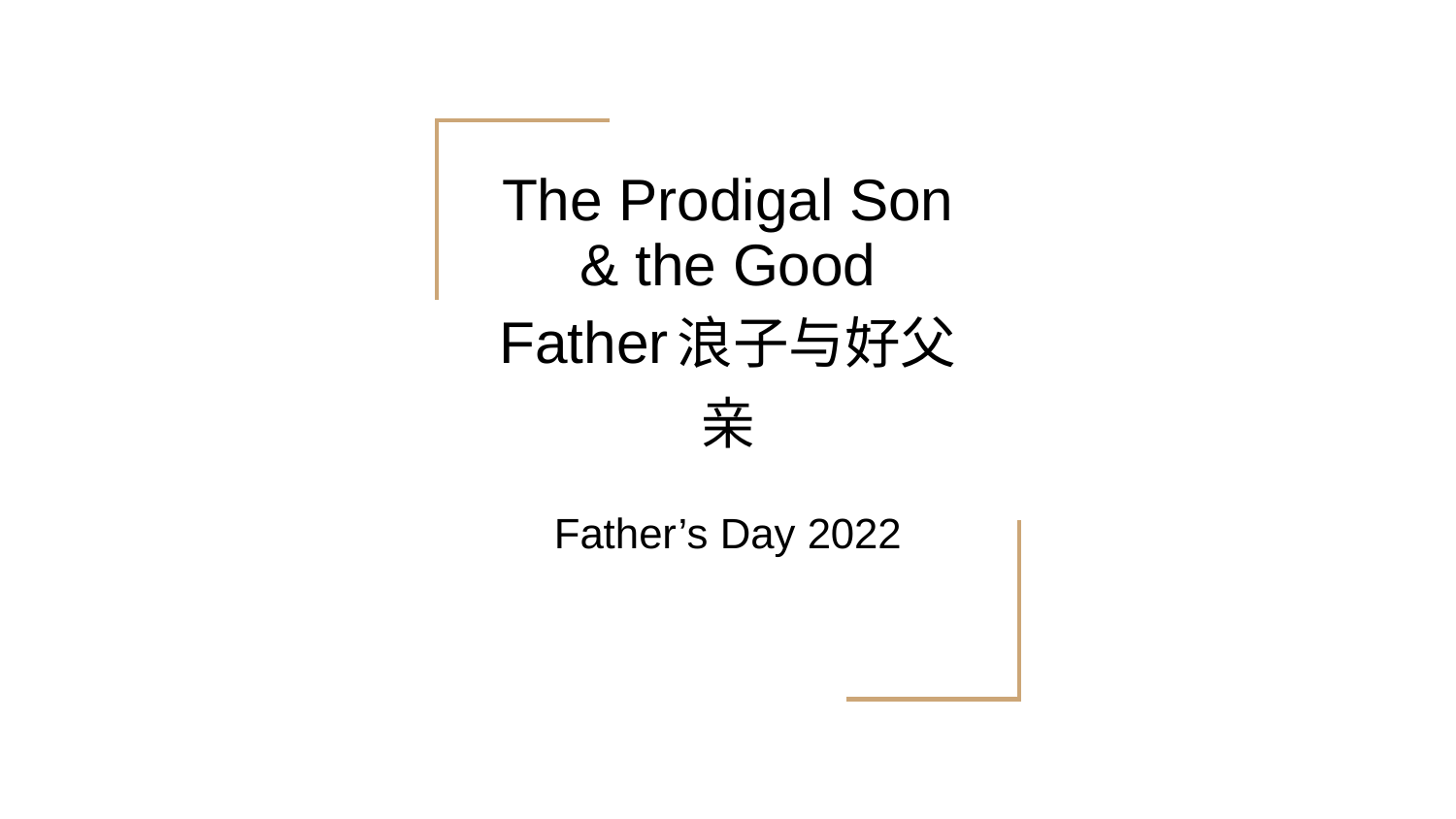

# The Prodigal Son & the Good Father浪子与好父亲
Father’s Day 2022